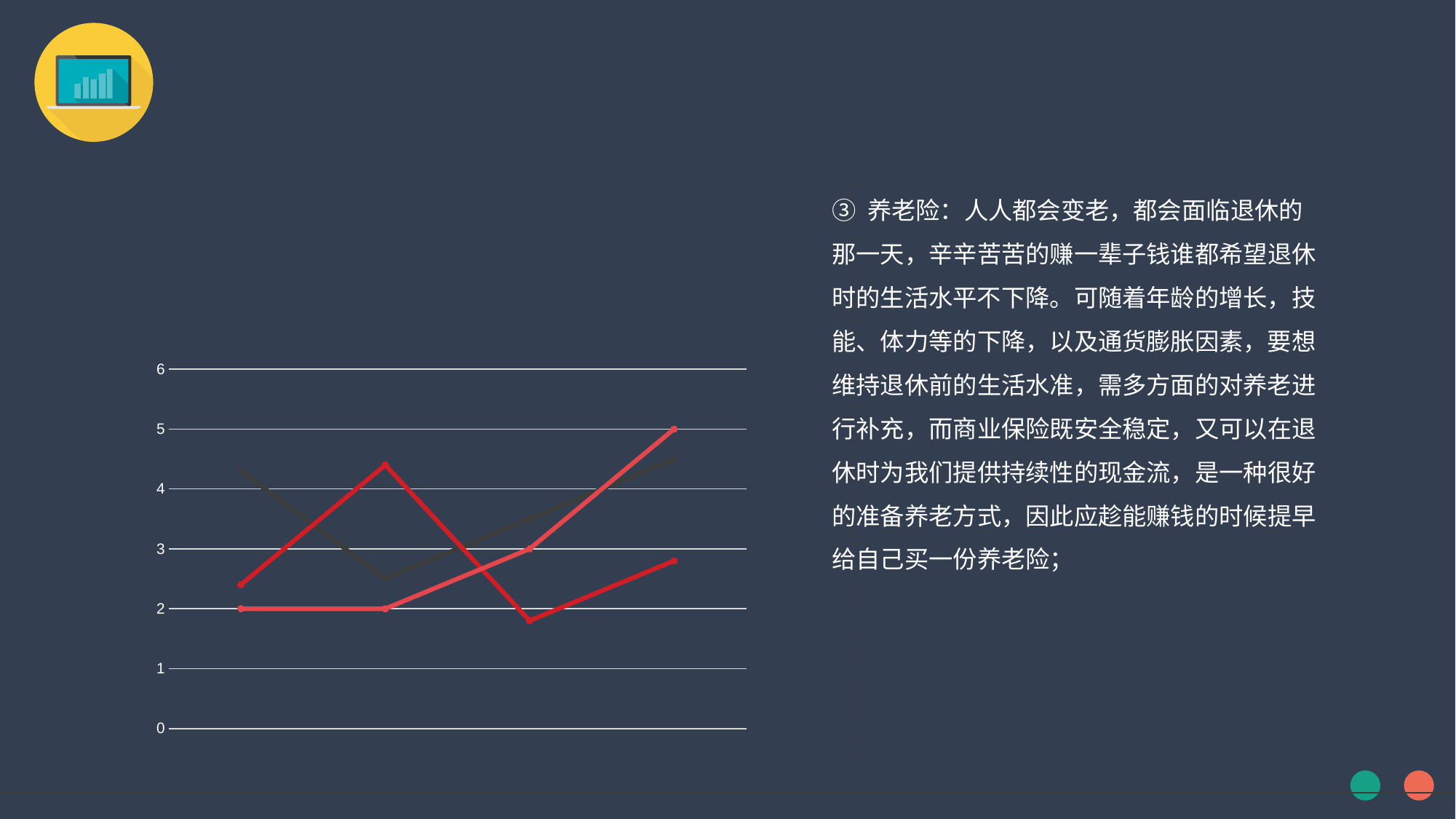

③ 养老险：人人都会变老，都会面临退休的那一天，辛辛苦苦的赚一辈子钱谁都希望退休时的生活水平不下降。可随着年龄的增长，技能、体力等的下降，以及通货膨胀因素，要想维持退休前的生活水准，需多方面的对养老进行补充，而商业保险既安全稳定，又可以在退休时为我们提供持续性的现金流，是一种很好的准备养老方式，因此应趁能赚钱的时候提早给自己买一份养老险；

### Chart

| Category | 系列 1 | 系列 2 | 系列 3 |
|---|---|---|---|
| 类别 1 | 4.3 | 2.4 | 2.0 |
| 类别 2 | 2.5 | 4.4 | 2.0 |
| 类别 3 | 3.5 | 1.8 | 3.0 |
| 类别 4 | 4.5 | 2.8 | 5.0 |